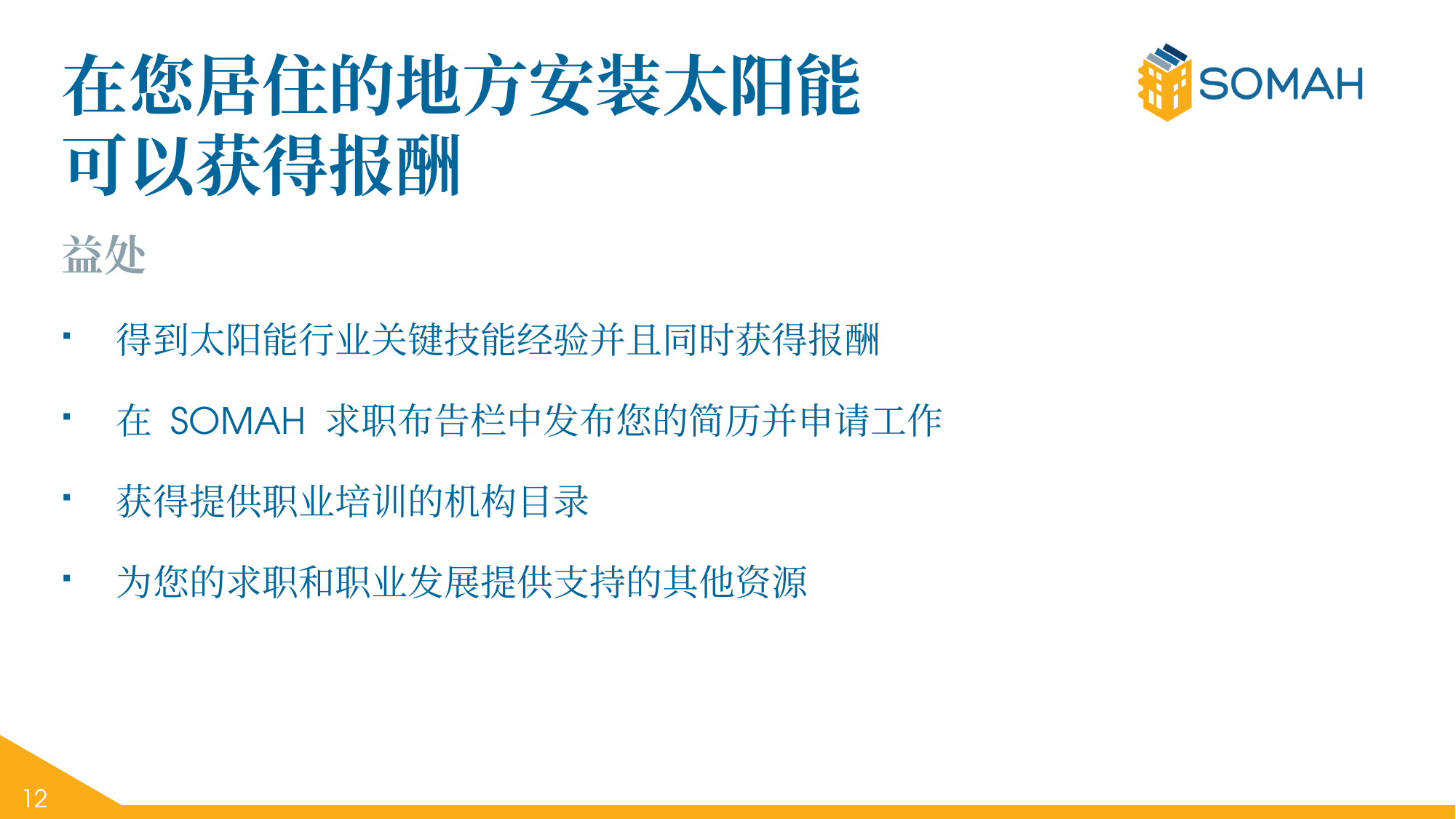

在您居住的地方安装太阳能可以获得报酬
益处
得到太阳能行业关键技能经验并且同时获得报酬
在 SOMAH 求职布告栏中发布您的简历并申请工作
获得提供职业培训的机构目录
为您的求职和职业发展提供支持的其他资源